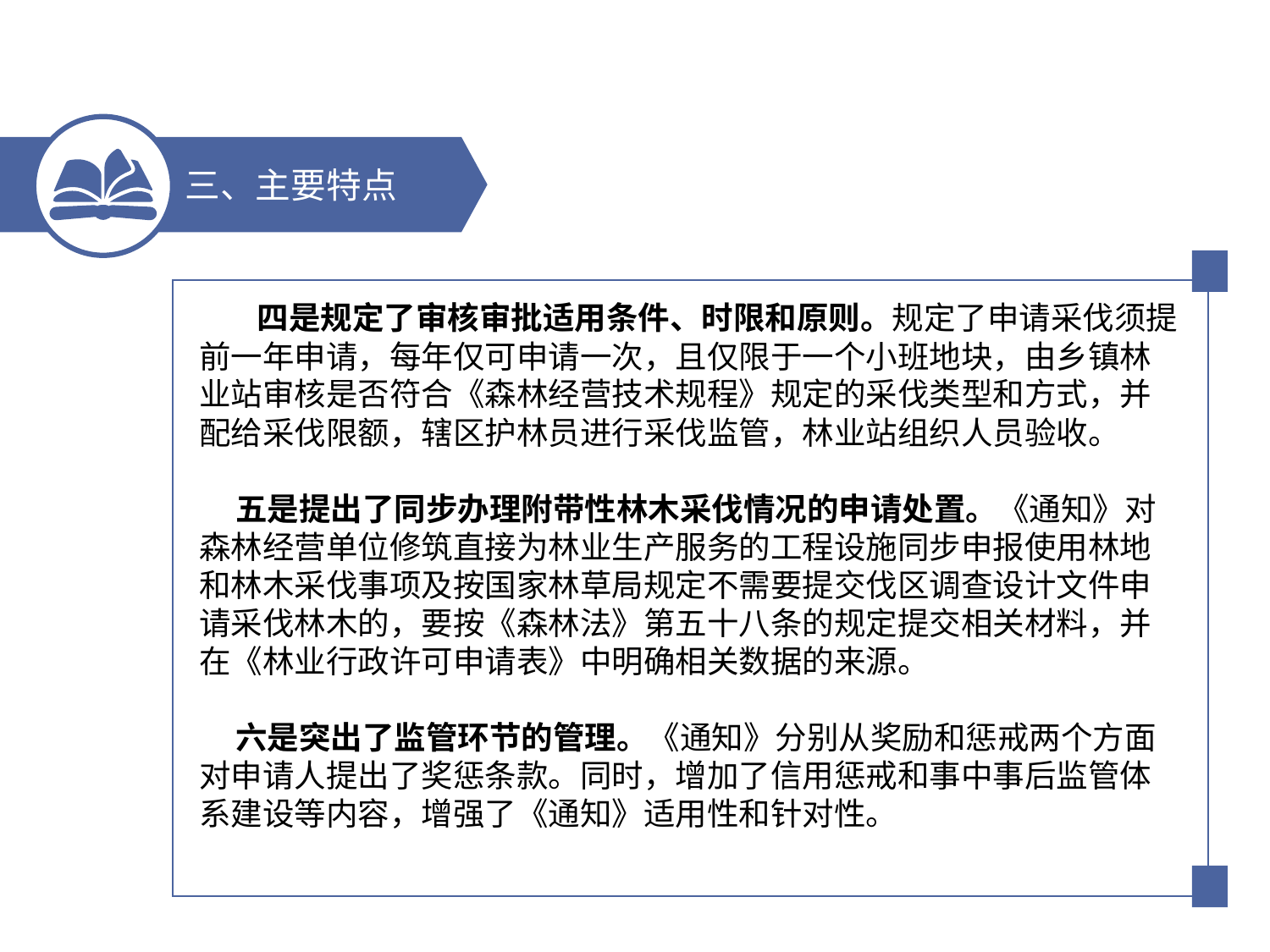

三、主要特点

       四是规定了审核审批适用条件、时限和原则。规定了申请采伐须提前一年申请，每年仅可申请一次，且仅限于一个小班地块，由乡镇林业站审核是否符合《森林经营技术规程》规定的采伐类型和方式，并配给采伐限额，辖区护林员进行采伐监管，林业站组织人员验收。

    五是提出了同步办理附带性林木采伐情况的申请处置。《通知》对森林经营单位修筑直接为林业生产服务的工程设施同步申报使用林地和林木采伐事项及按国家林草局规定不需要提交伐区调查设计文件申请采伐林木的，要按《森林法》第五十八条的规定提交相关材料，并在《林业行政许可申请表》中明确相关数据的来源。

    六是突出了监管环节的管理。《通知》分别从奖励和惩戒两个方面对申请人提出了奖惩条款。同时，增加了信用惩戒和事中事后监管体系建设等内容，增强了《通知》适用性和针对性。